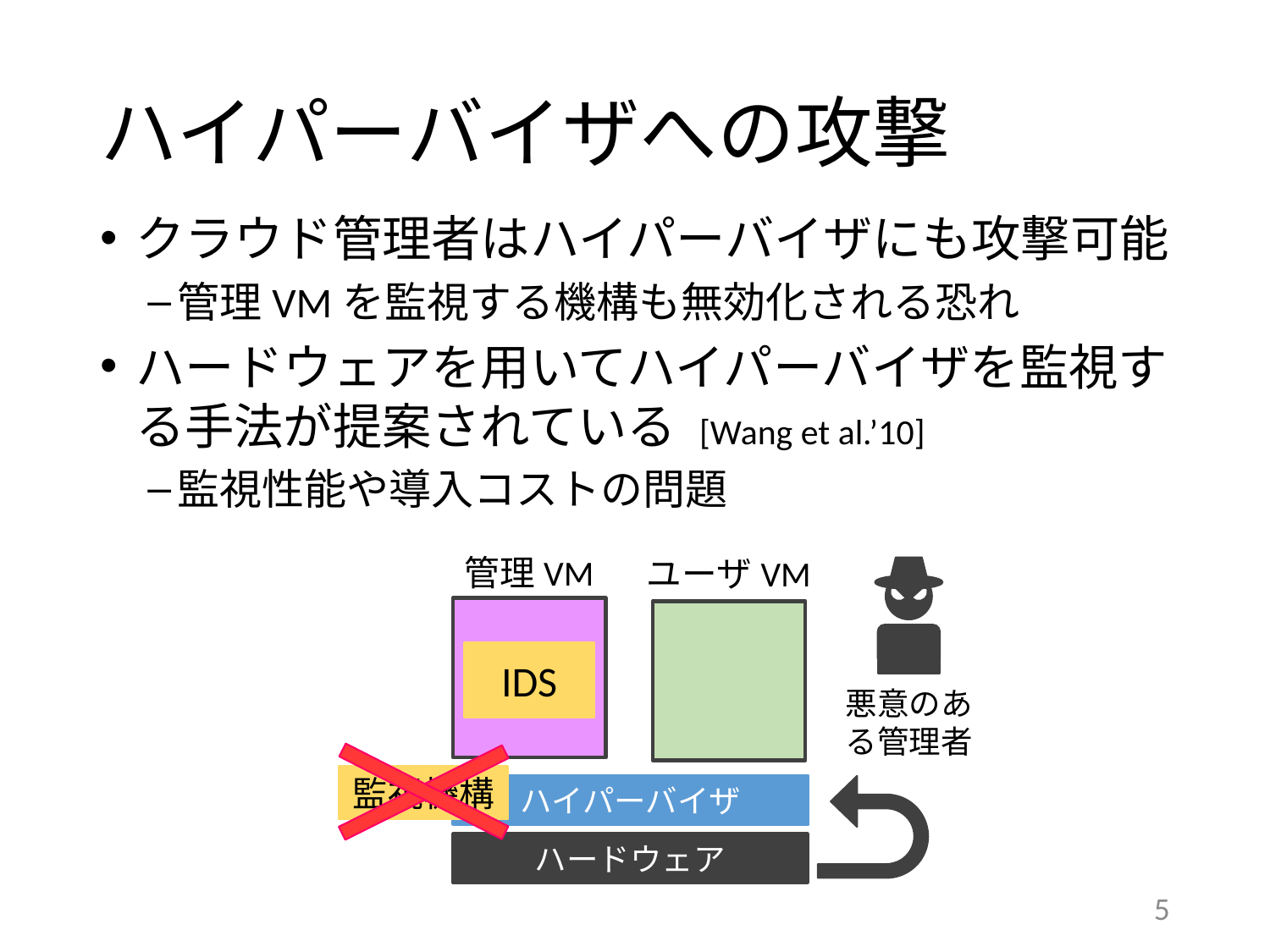

# ハイパーバイザへの攻撃
クラウド管理者はハイパーバイザにも攻撃可能
管理VMを監視する機構も無効化される恐れ
ハードウェアを用いてハイパーバイザを監視する手法が提案されている [Wang et al.’10]
監視性能や導入コストの問題

管理VM

ユーザVM

ハイパーバイザ

悪意のある管理者
IDS
監視機構

ハードウェア
5